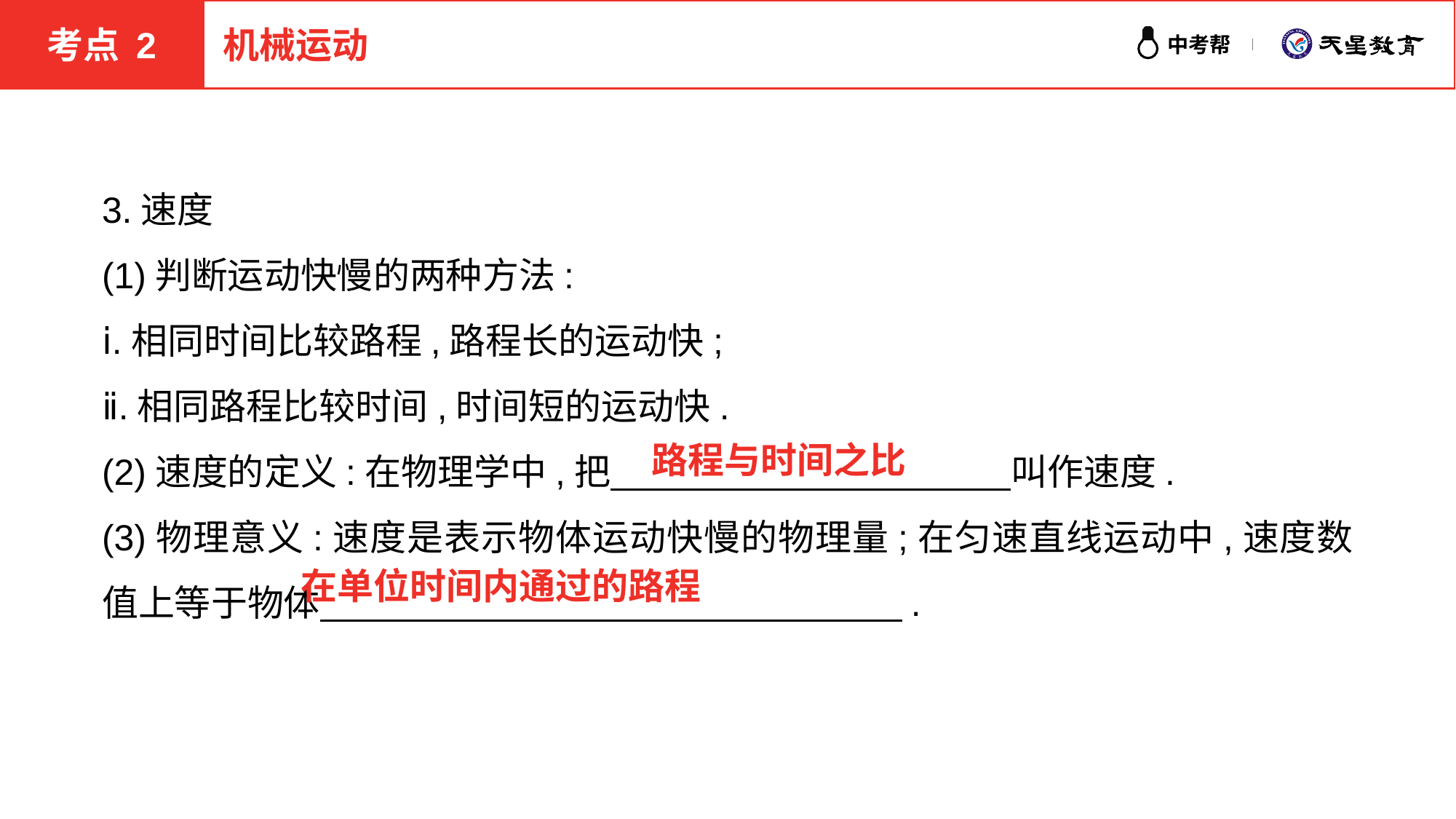

考点 2
机械运动
3.速度
(1)判断运动快慢的两种方法:
ⅰ.相同时间比较路程,路程长的运动快;
ⅱ.相同路程比较时间,时间短的运动快.
(2)速度的定义:在物理学中,把　　　　　　　　　　　叫作速度.
(3)物理意义:速度是表示物体运动快慢的物理量;在匀速直线运动中,速度数值上等于物体　　　　　　　　　　　　　　　　.
路程与时间之比
在单位时间内通过的路程